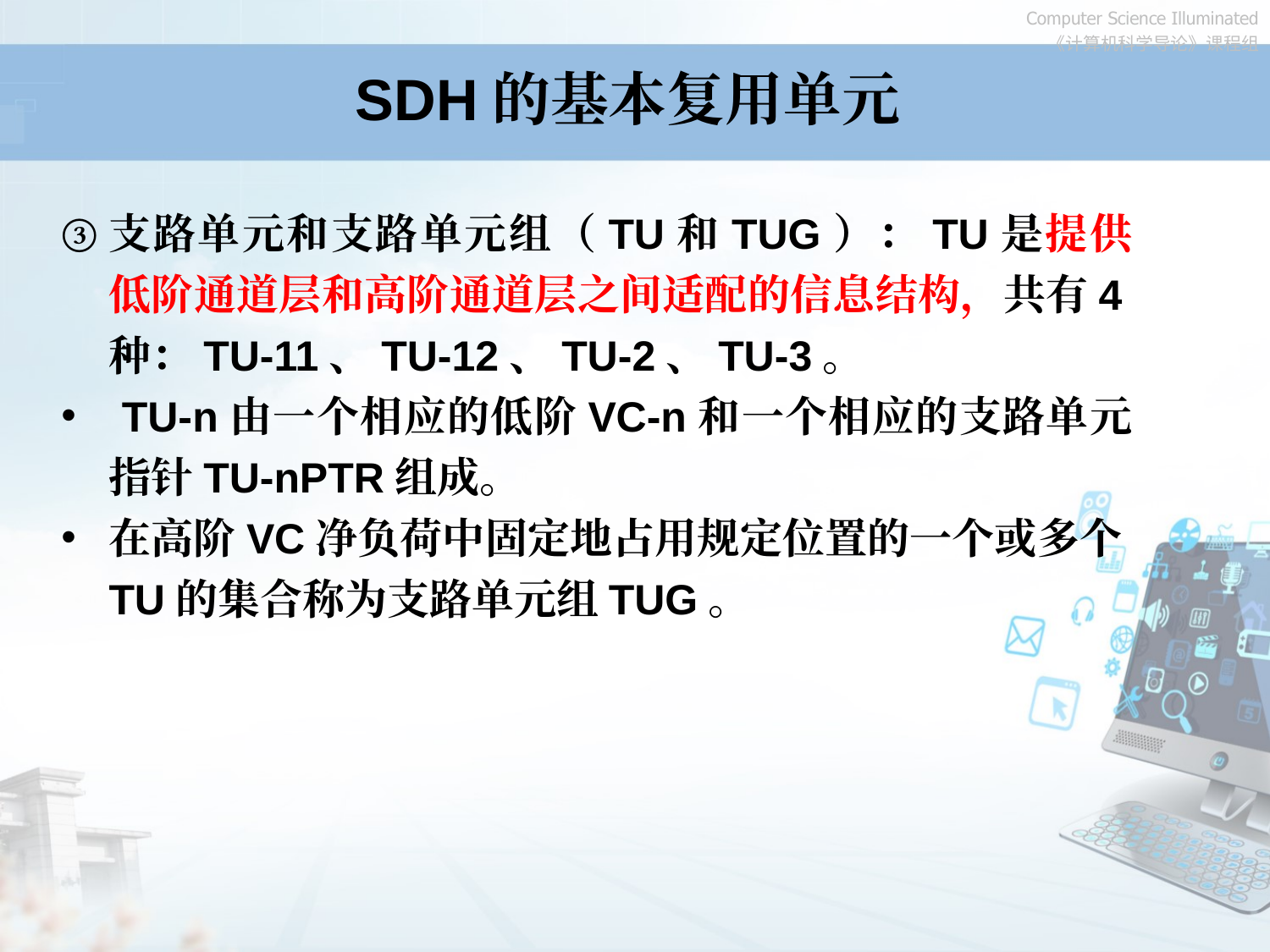

# SDH的基本复用单元
支路单元和支路单元组（TU和TUG）：TU是提供低阶通道层和高阶通道层之间适配的信息结构，共有4种：TU-11、TU-12、TU-2、TU-3。
 TU-n由一个相应的低阶VC-n和一个相应的支路单元指针TU-nPTR组成。
在高阶VC净负荷中固定地占用规定位置的一个或多个TU的集合称为支路单元组TUG。